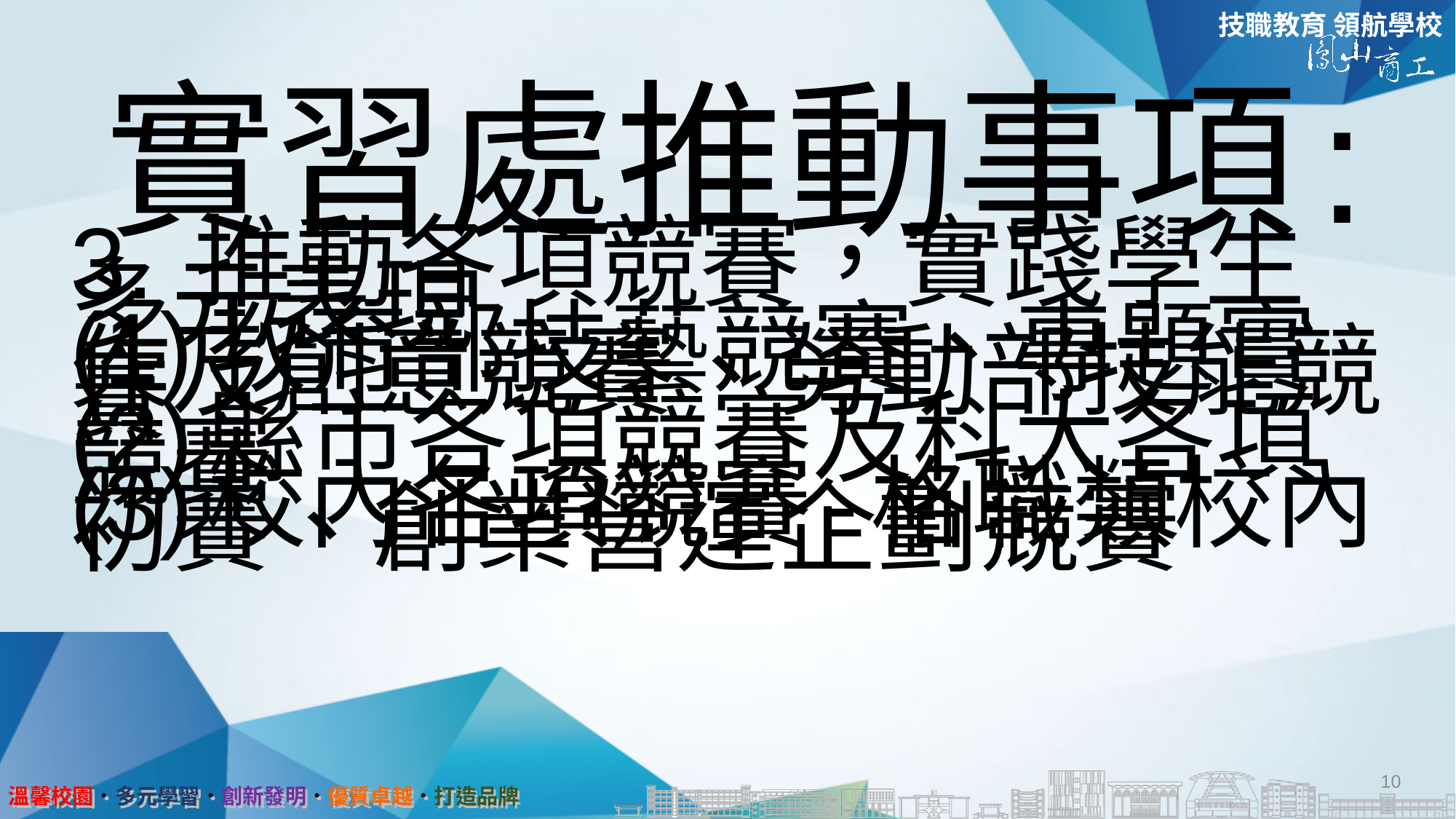

實習處推動事項:
3. 推動各項競賽，實踐學生多元表現
(1)教育部技藝競賽、專題實作及創意競賽、勞動部技能競賽
(2)縣市各項競賽及科大各項競賽
(3)校內各項競賽-格職類校內初賽、創業營運企劃競賽

10